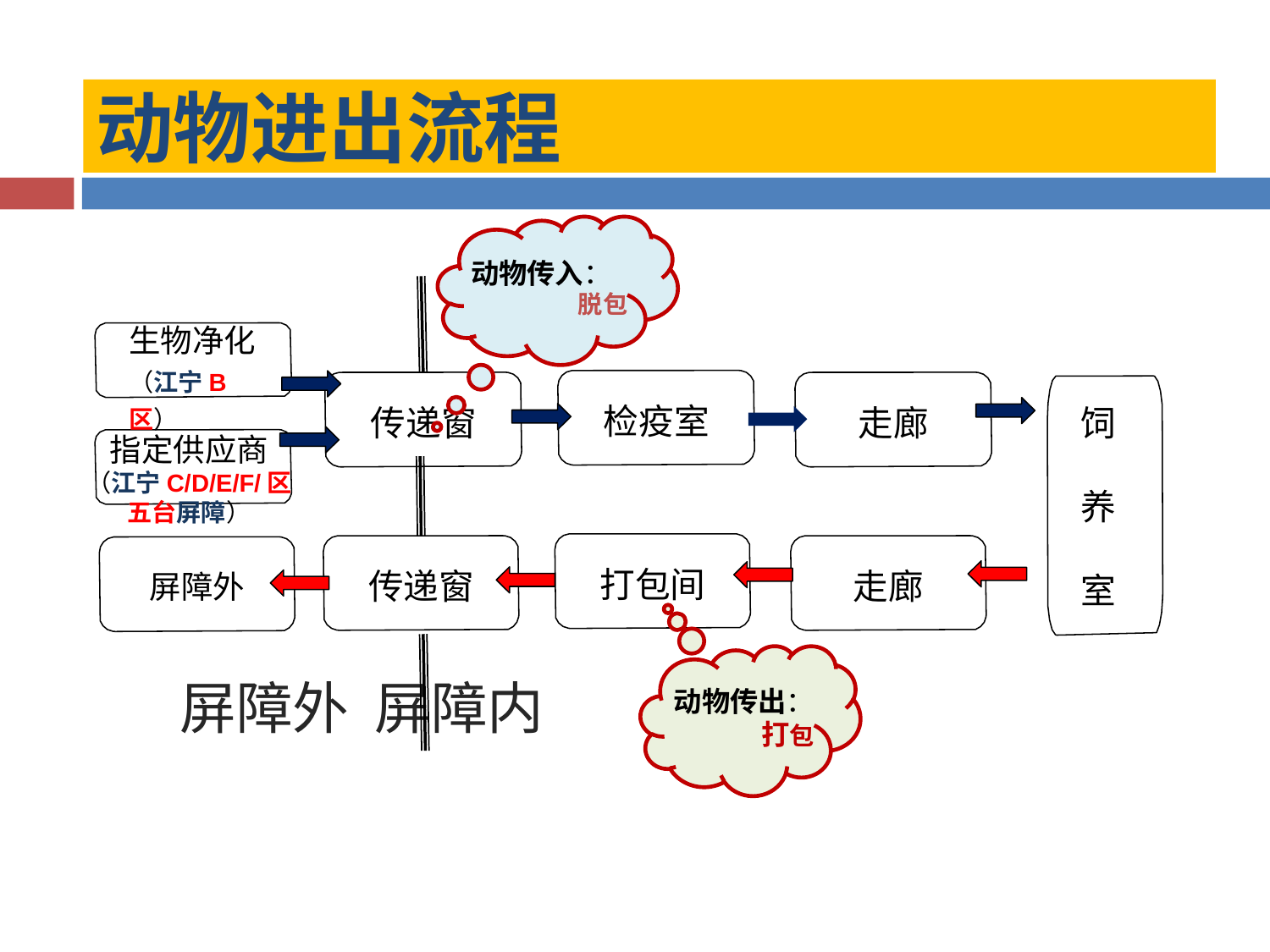

动物进出流程
动物传入：
脱包

生物净化
（江宁B区）

检疫室
传递窗
走廊
饲

养

室

指定供应商
（江宁C/D/E/F/区
五台屏障）

打包间
传递窗
走廊

屏障外

动物传出：打包
   屏障外  屏障内